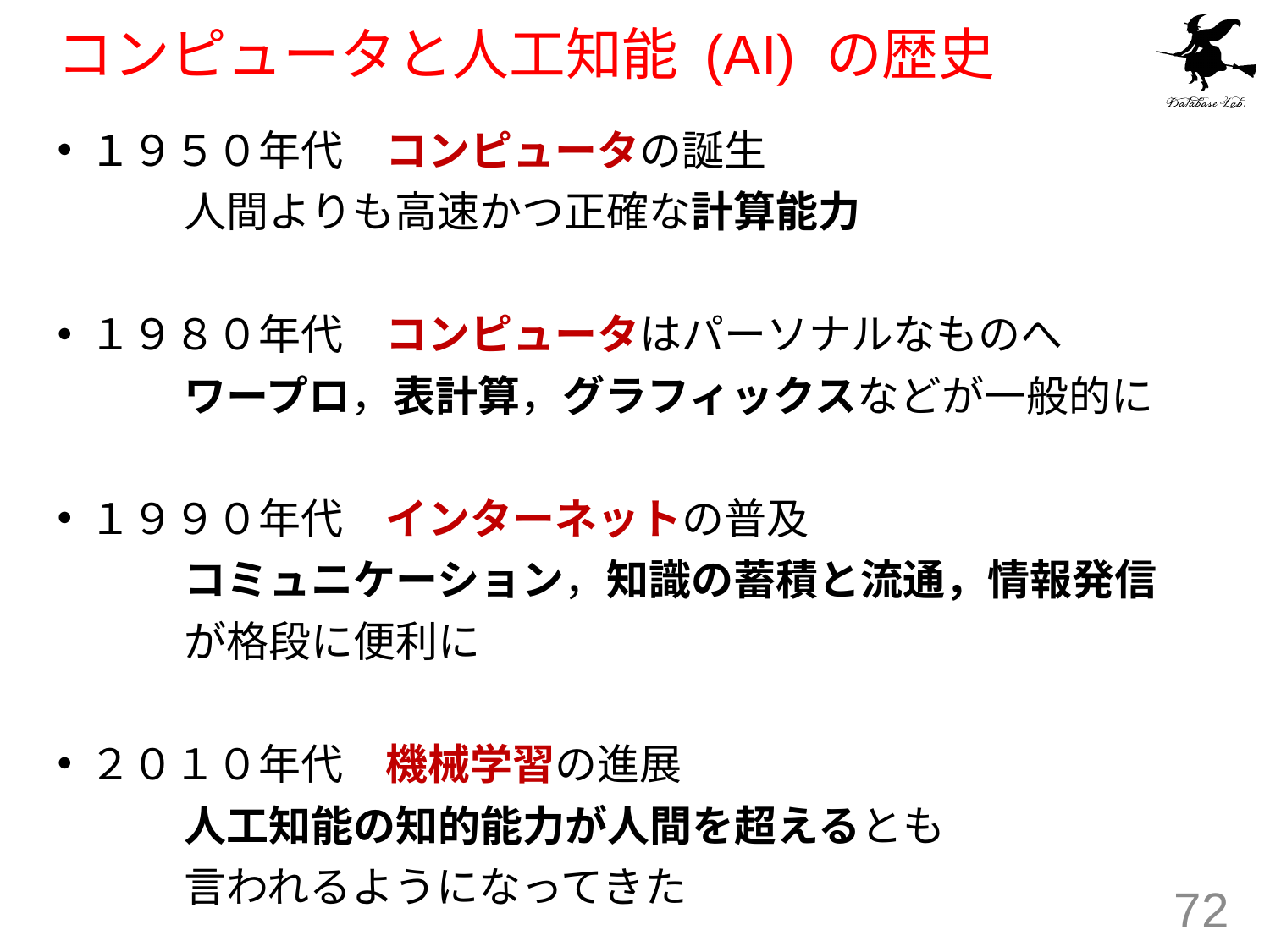

# コンピュータと人工知能 (AI) の歴史
１９５０年代　コンピュータの誕生
	人間よりも高速かつ正確な計算能力

１９８０年代　コンピュータはパーソナルなものへ
	ワープロ，表計算，グラフィックスなどが一般的に

１９９０年代　インターネットの普及
	コミュニケーション，知識の蓄積と流通，情報発信
　　　が格段に便利に

２０１０年代　機械学習の進展
	人工知能の知的能力が人間を超えるとも
　　　言われるようになってきた
72